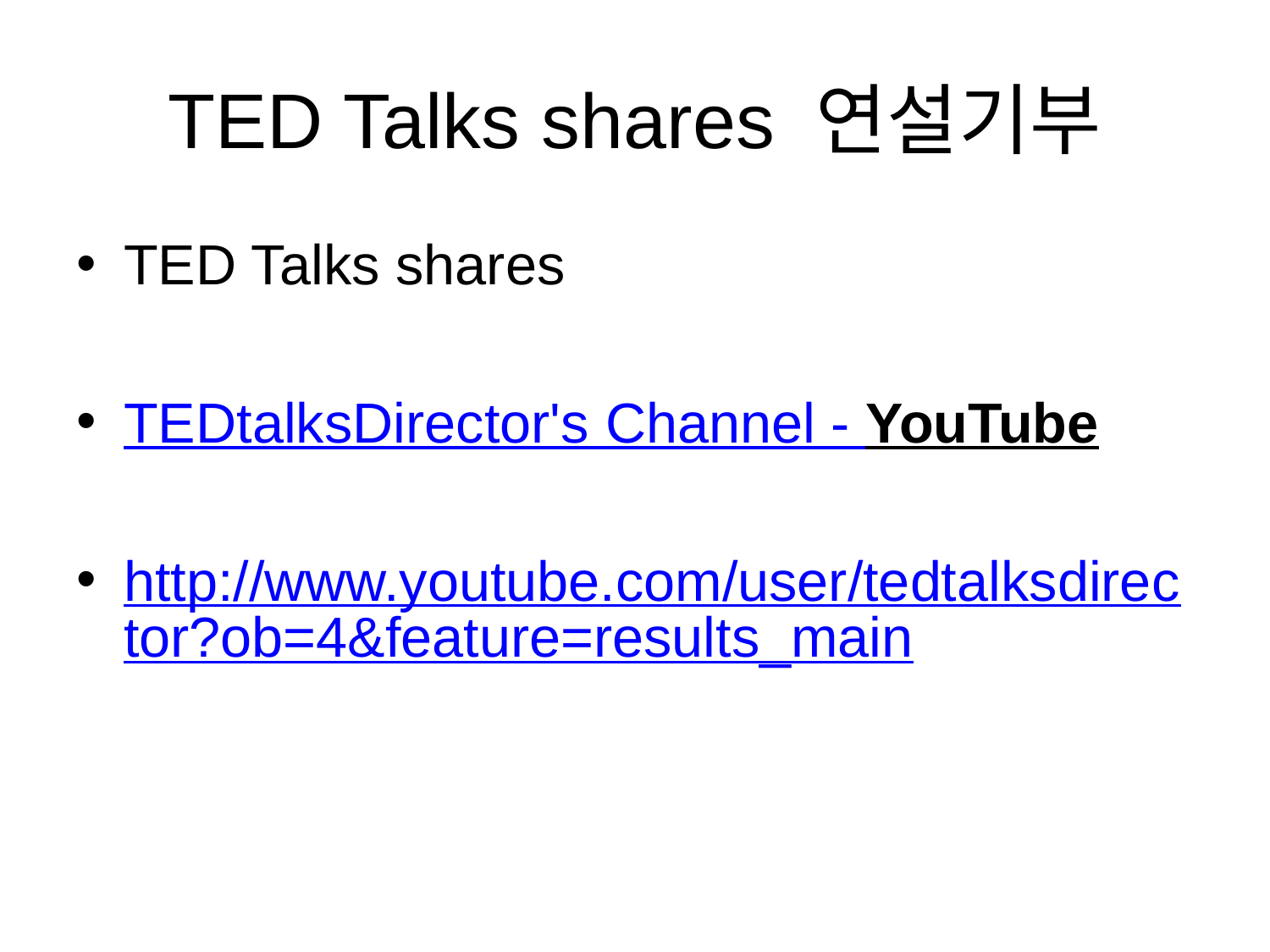

# TED Talks shares 연설기부
TED Talks shares

TEDtalksDirector's Channel - YouTube

http://www.youtube.com/user/tedtalksdirector?ob=4&feature=results_main